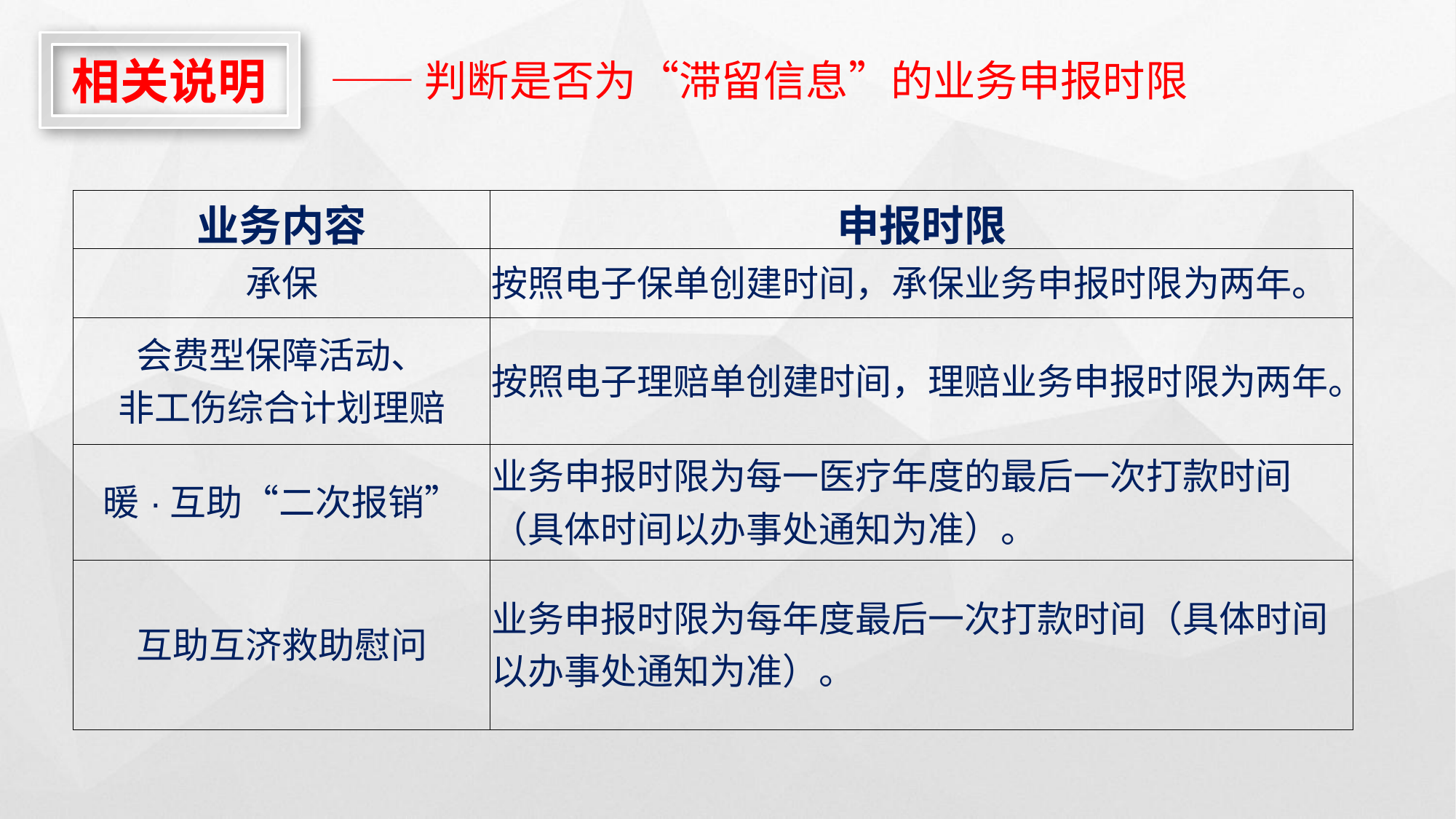

相关说明
——判断是否为“滞留信息”的业务申报时限
| 业务内容 | 申报时限 |
| --- | --- |
| 承保 | 按照电子保单创建时间，承保业务申报时限为两年。 |
| 会费型保障活动、 非工伤综合计划理赔 | 按照电子理赔单创建时间，理赔业务申报时限为两年。 |
| 暖·互助“二次报销” | 业务申报时限为每一医疗年度的最后一次打款时间（具体时间以办事处通知为准）。 |
| 互助互济救助慰问 | 业务申报时限为每年度最后一次打款时间（具体时间以办事处通知为准）。 |